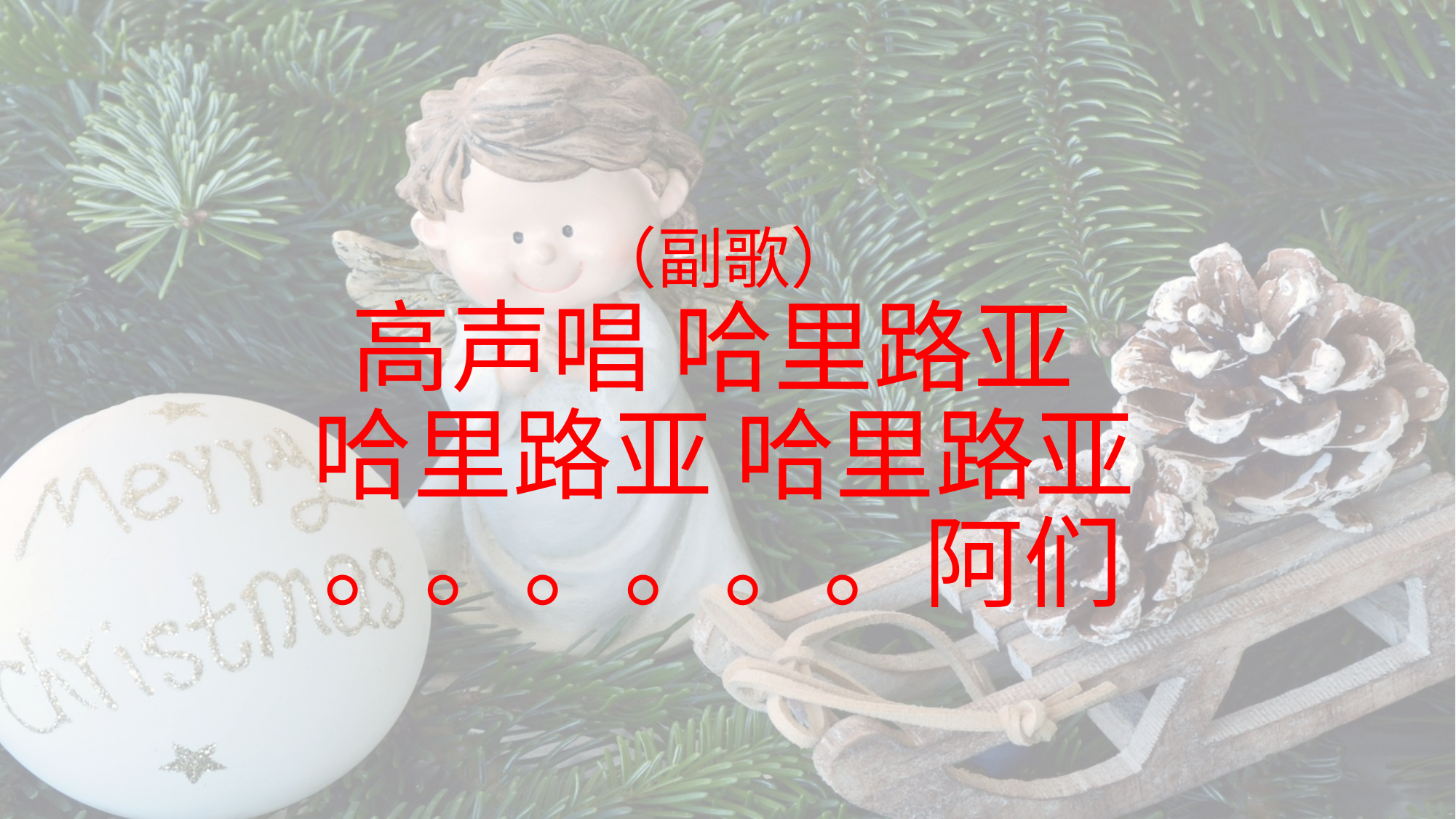

# （副歌） 高声唱 哈里路亚 哈里路亚 哈里路亚 。。。。。。阿们